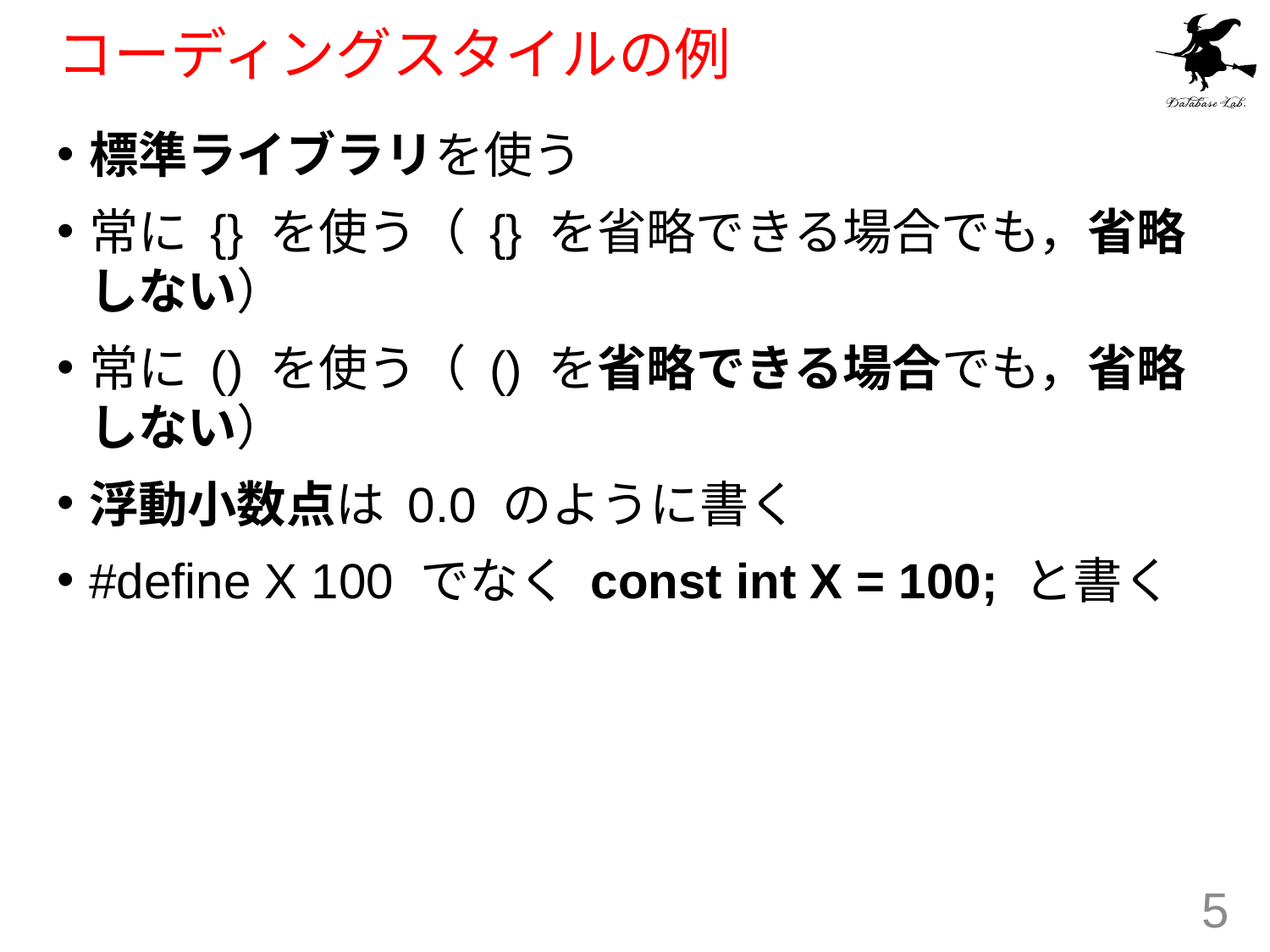

# コーディングスタイルの例
標準ライブラリを使う
常に {} を使う（ {} を省略できる場合でも，省略しない）
常に () を使う（ () を省略できる場合でも，省略しない）
浮動小数点は 0.0 のように書く
#define X 100 でなく const int X = 100; と書く

5